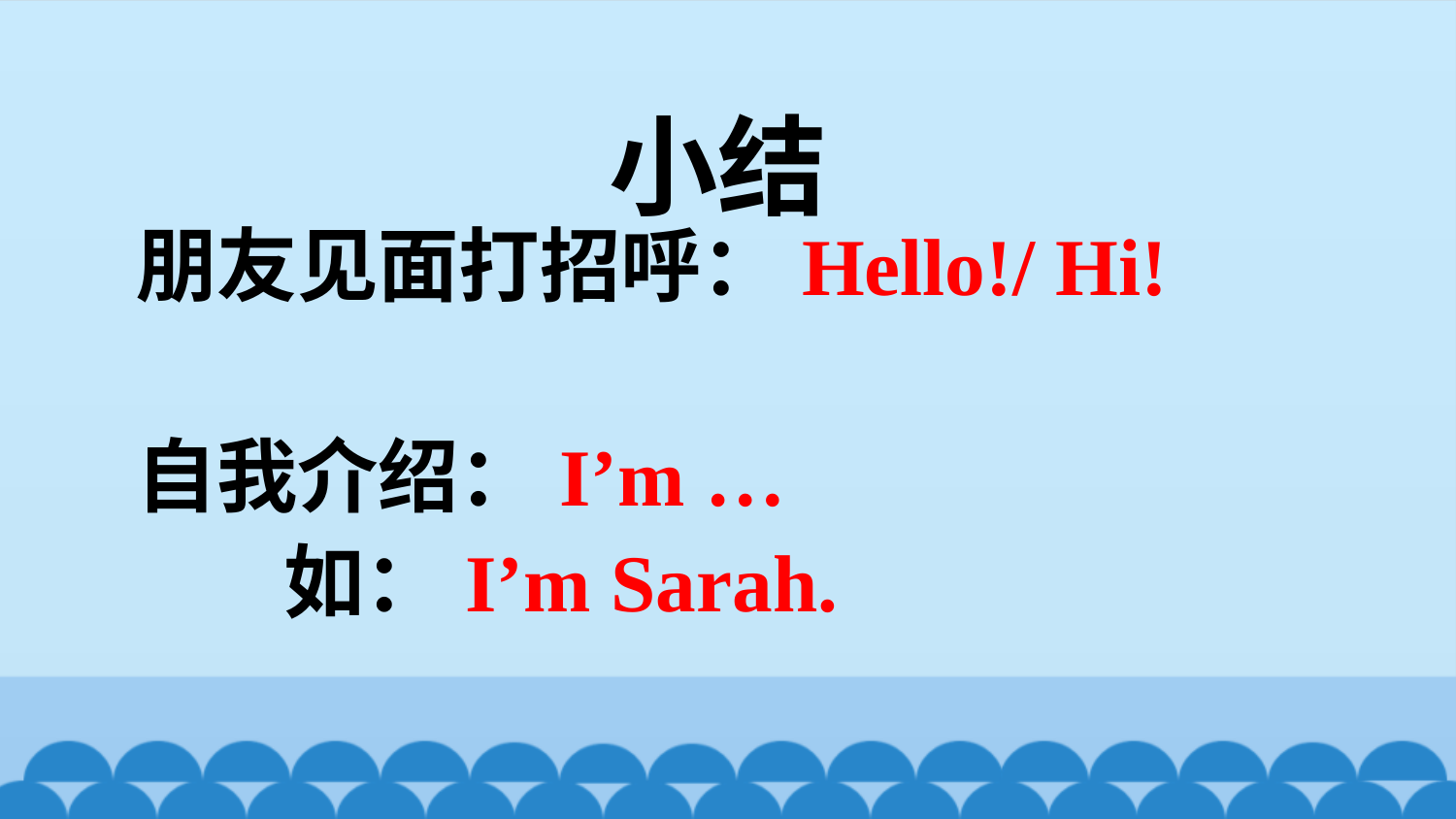

小结
朋友见面打招呼：Hello!/ Hi!

自我介绍：I’m …
       如：I’m Sarah.